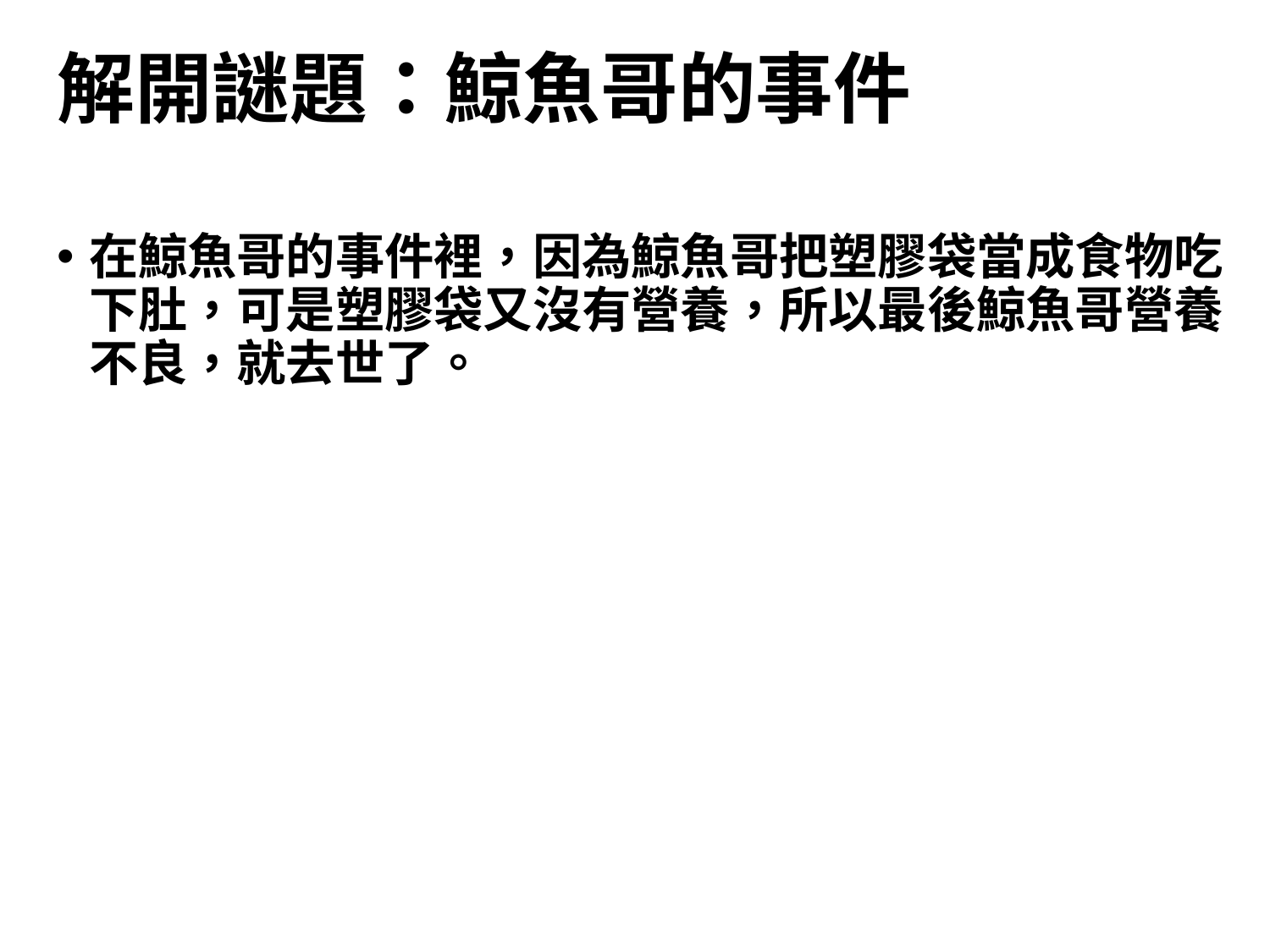

# 解開謎題：鯨魚哥的事件
在鯨魚哥的事件裡，因為鯨魚哥把塑膠袋當成食物吃下肚，可是塑膠袋又沒有營養，所以最後鯨魚哥營養不良，就去世了。